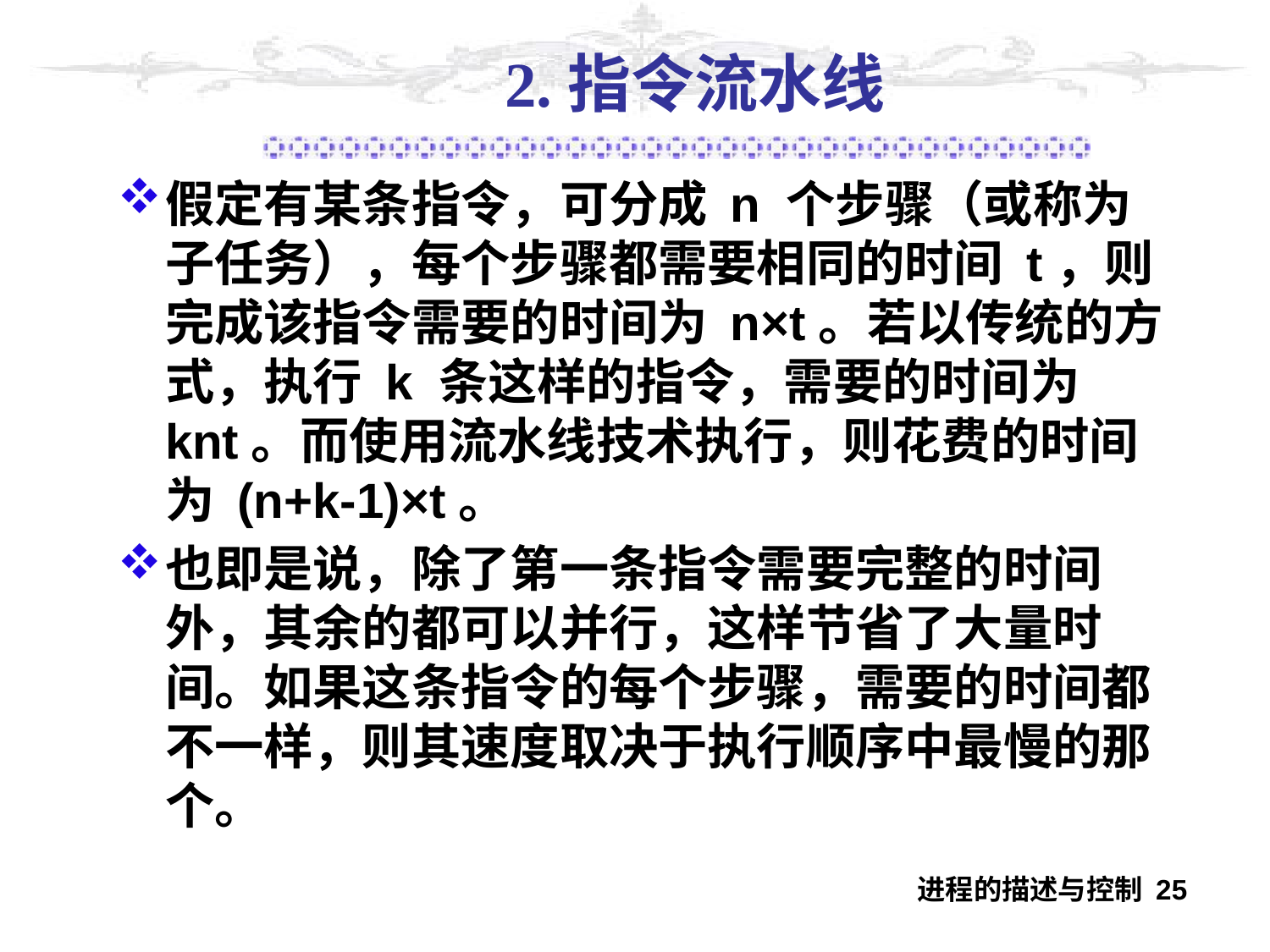

#
2.指令流水线
假定有某条指令，可分成 n 个步骤（或称为子任务），每个步骤都需要相同的时间 t，则完成该指令需要的时间为 n×t。若以传统的方式，执行 k 条这样的指令，需要的时间为 knt。而使用流水线技术执行，则花费的时间为 (n+k-1)×t。
也即是说，除了第一条指令需要完整的时间外，其余的都可以并行，这样节省了大量时间。如果这条指令的每个步骤，需要的时间都不一样，则其速度取决于执行顺序中最慢的那个。